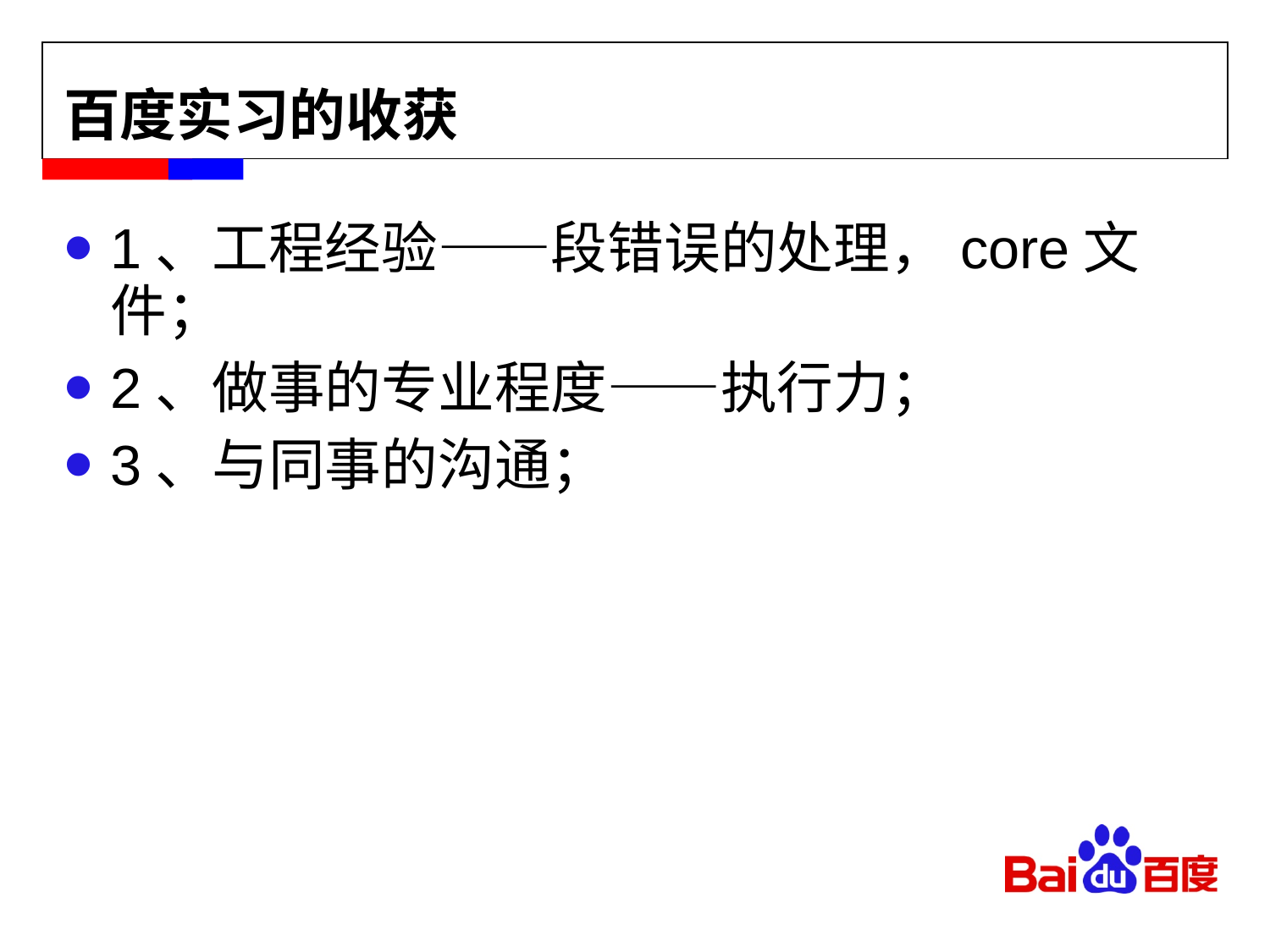

# 百度实习的收获
1、工程经验——段错误的处理，core文件；
2、做事的专业程度——执行力；
3、与同事的沟通；